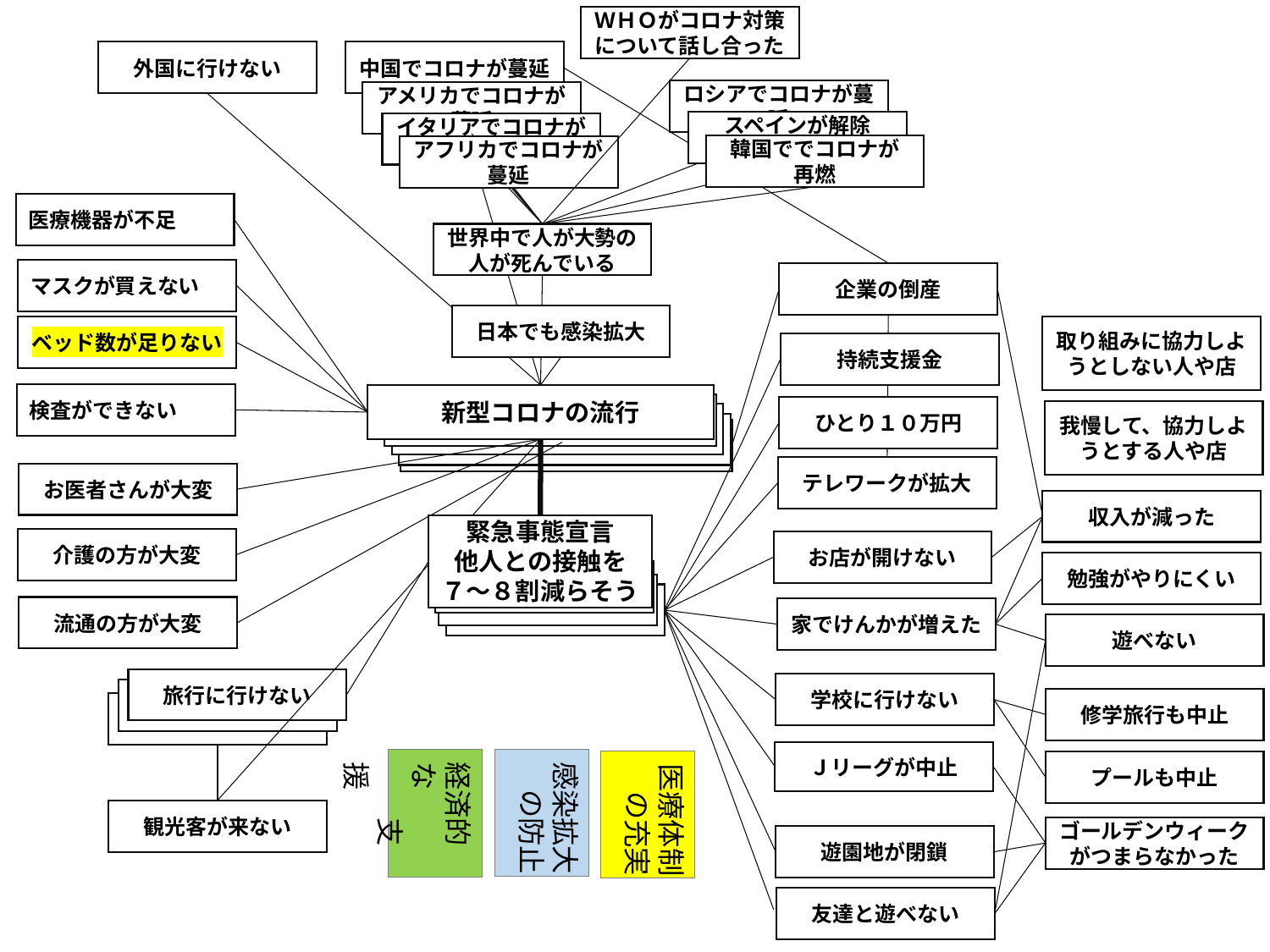

ＷＨＯがコロナ対策について話し合った
外国に行けない
中国でコロナが蔓延
ロシアでコロナが蔓延
アメリカでコロナが蔓延
スペインが解除

イタリアでコロナが蔓延
韓国ででコロナが
再燃
アフリカでコロナが蔓延
医療機器が不足
世界中で人が大勢の人が死んでいる
マスクが買えない
企業の倒産
日本でも感染拡大
ベッド数が足りない
取り組みに協力しようとしない人や店
持続支援金
検査ができない
新型コロナの流行

ひとり１０万円
我慢して、協力しようとする人や店

テレワークが拡大
お医者さんが大変
収入が減った
緊急事態宣言
他人との接触を
７～８割減らそう
介護の方が大変
お店が開けない
勉強がやりにくい

流通の方が大変
家でけんかが増えた
遊べない
旅行に行けない
学校に行けない

修学旅行も中止

Ｊリーグが中止
経済的な
　　支援
感染拡大
　の防止
医療体制
　の充実
プールも中止
観光客が来ない
ゴールデンウィークがつまらなかった
遊園地が閉鎖
友達と遊べない